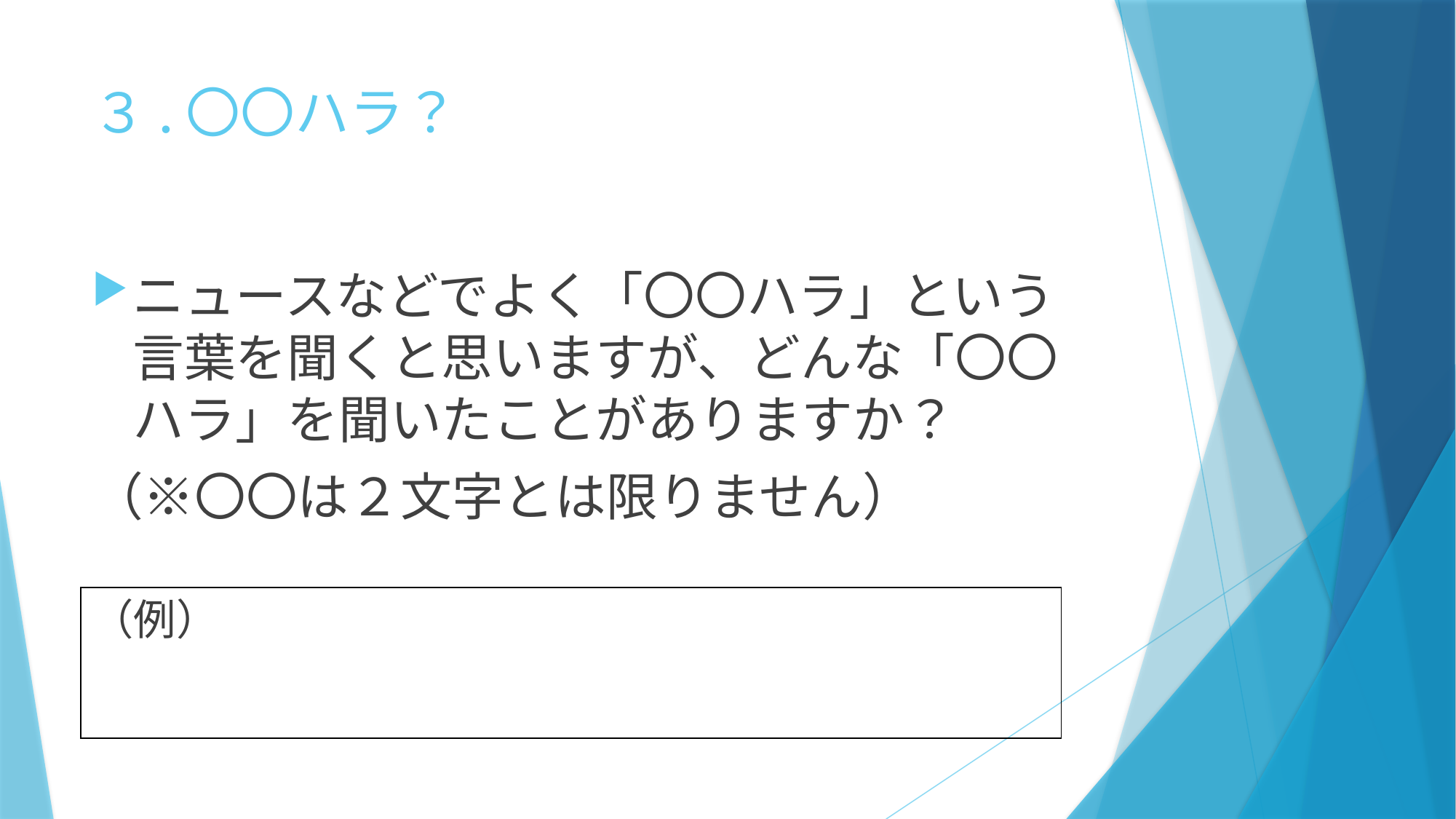

# ３.〇〇ハラ？
ニュースなどでよく「〇〇ハラ」という言葉を聞くと思いますが、どんな「〇〇ハラ」を聞いたことがありますか？
（※〇〇は２文字とは限りません）
（例）